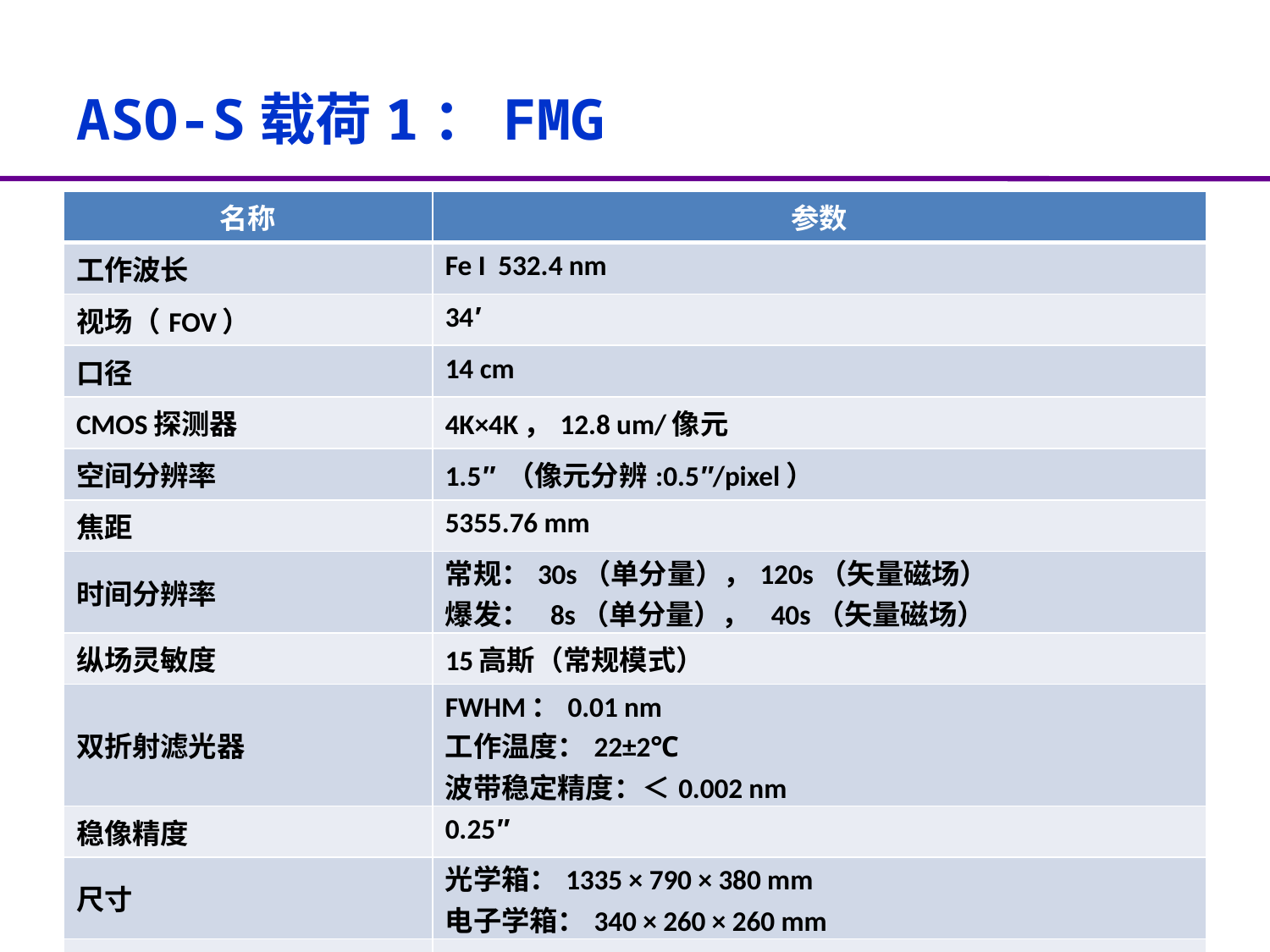

# ASO-S载荷1：FMG
| 名称 | 参数 |
| --- | --- |
| 工作波长 | Fe I 532.4 nm |
| 视场（FOV） | 34′ |
| 口径 | 14 cm |
| CMOS探测器 | 4K×4K，12.8 um/像元 |
| 空间分辨率 | 1.5′′ （像元分辨:0.5′′/pixel） |
| 焦距 | 5355.76 mm |
| 时间分辨率 | 常规：30s（单分量），120s（矢量磁场） 爆发： 8s（单分量）， 40s（矢量磁场） |
| 纵场灵敏度 | 15高斯（常规模式） |
| 双折射滤光器 | FWHM：0.01 nm 工作温度：22±2℃ 波带稳定精度：＜0.002 nm |
| 稳像精度 | 0.25′′ |
| 尺寸 | 光学箱：1335 × 790 × 380 mm 电子学箱：340 × 260 × 260 mm |
| 重量、功耗和数据量 | 101kg、265W和140—175GB/天 |